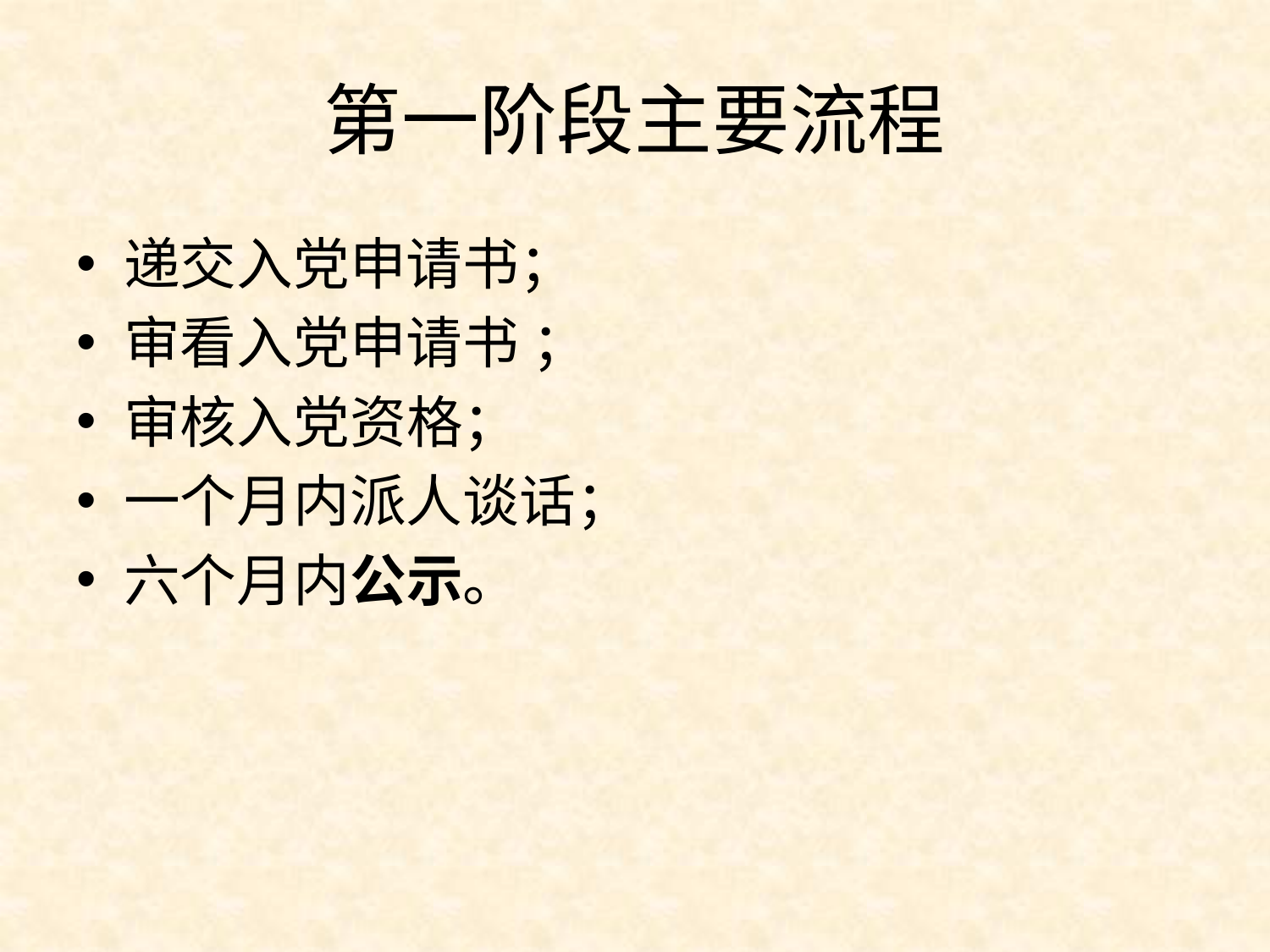

# 第一阶段主要流程
递交入党申请书；
审看入党申请书 ；
审核入党资格；
一个月内派人谈话；
六个月内公示。